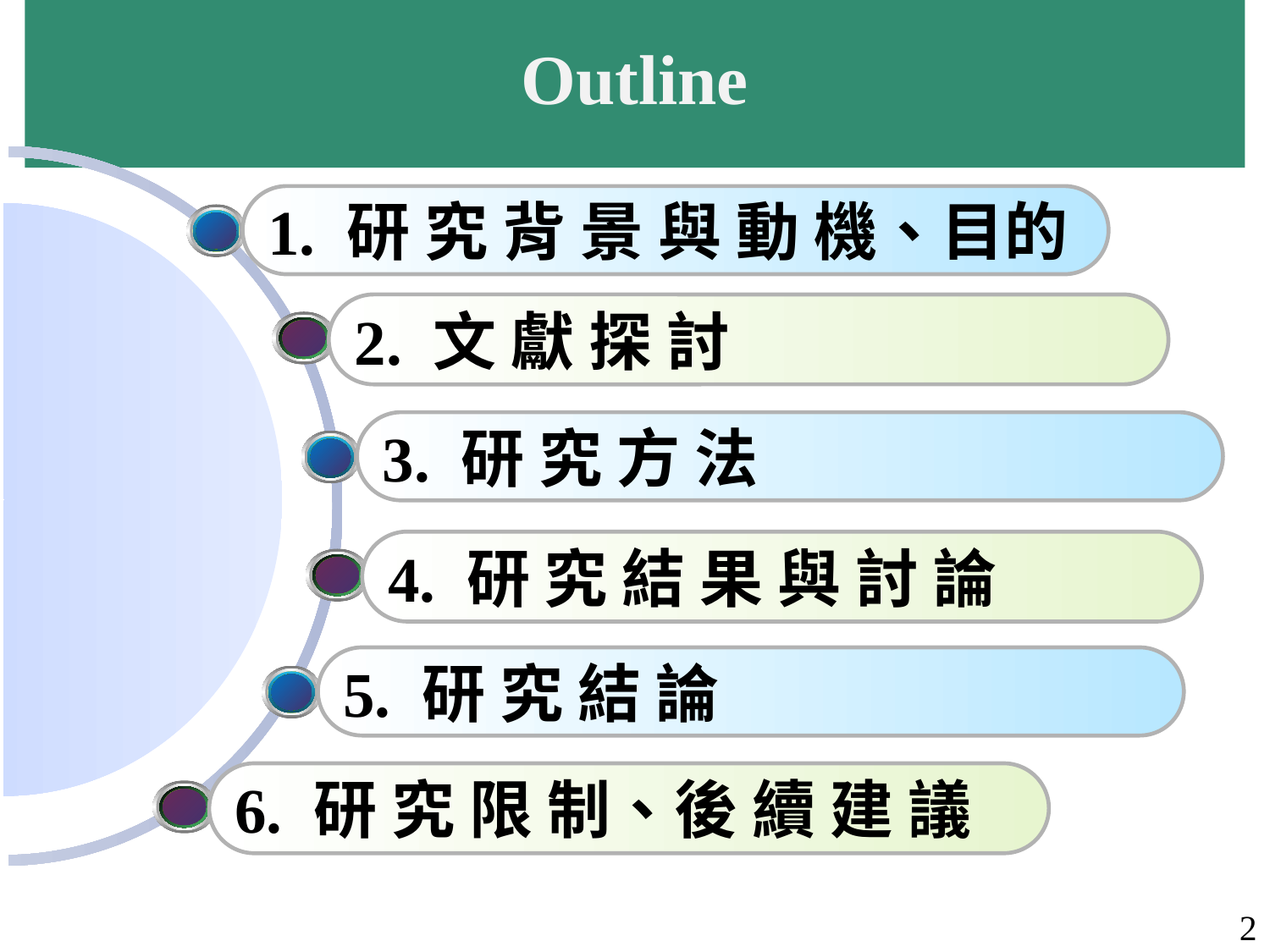

# Outline

1. 研 究 背 景 與 動 機、目的

2. 文 獻 探 討

3. 研 究 方 法

4. 研 究 結 果 與 討 論

5. 研 究 結 論

6. 研 究 限 制、後 續 建 議

2